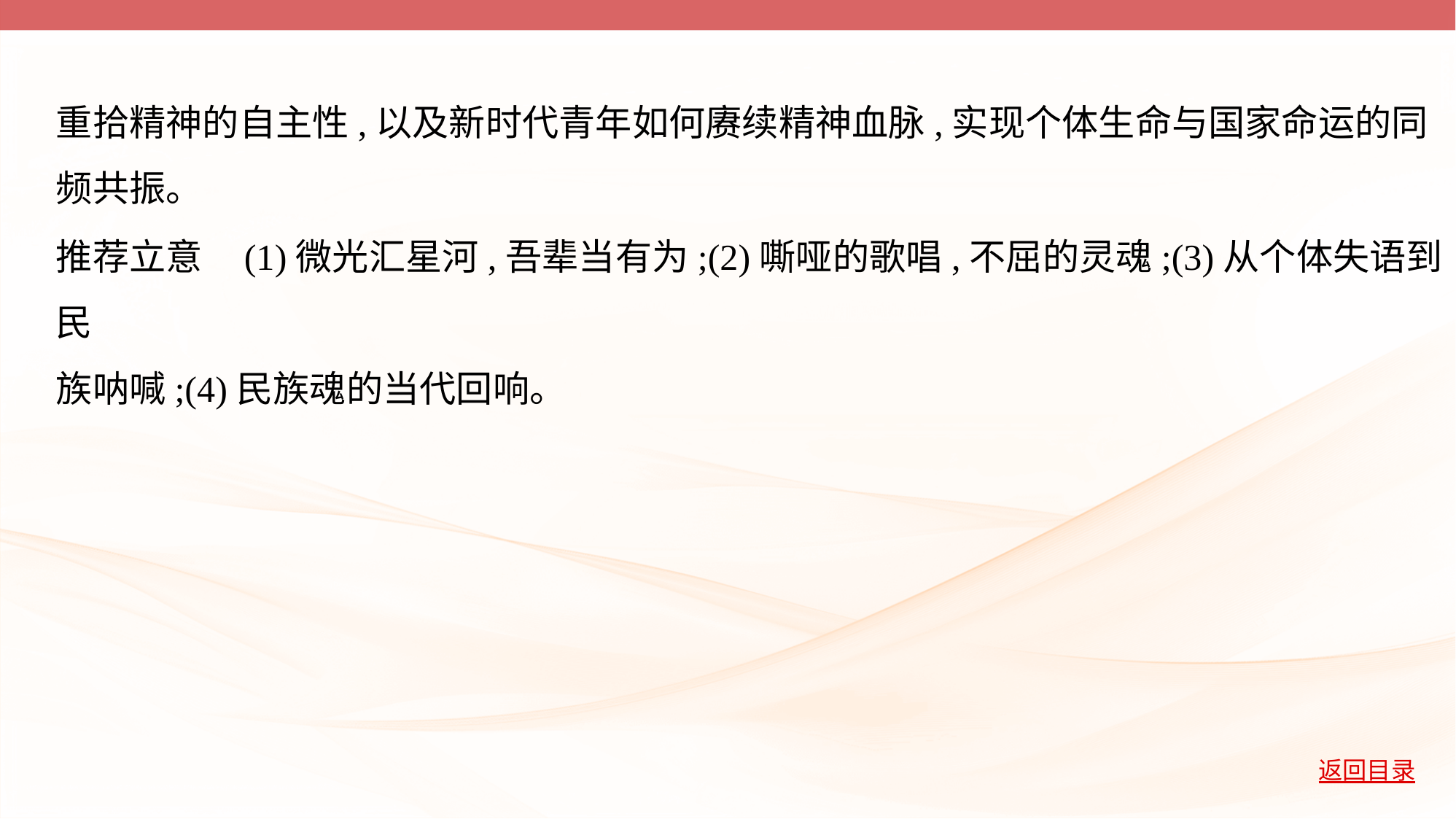

重拾精神的自主性,以及新时代青年如何赓续精神血脉,实现个体生命与国家命运的同
频共振。
推荐立意    (1)微光汇星河,吾辈当有为;(2)嘶哑的歌唱,不屈的灵魂;(3)从个体失语到民
族呐喊;(4)民族魂的当代回响。